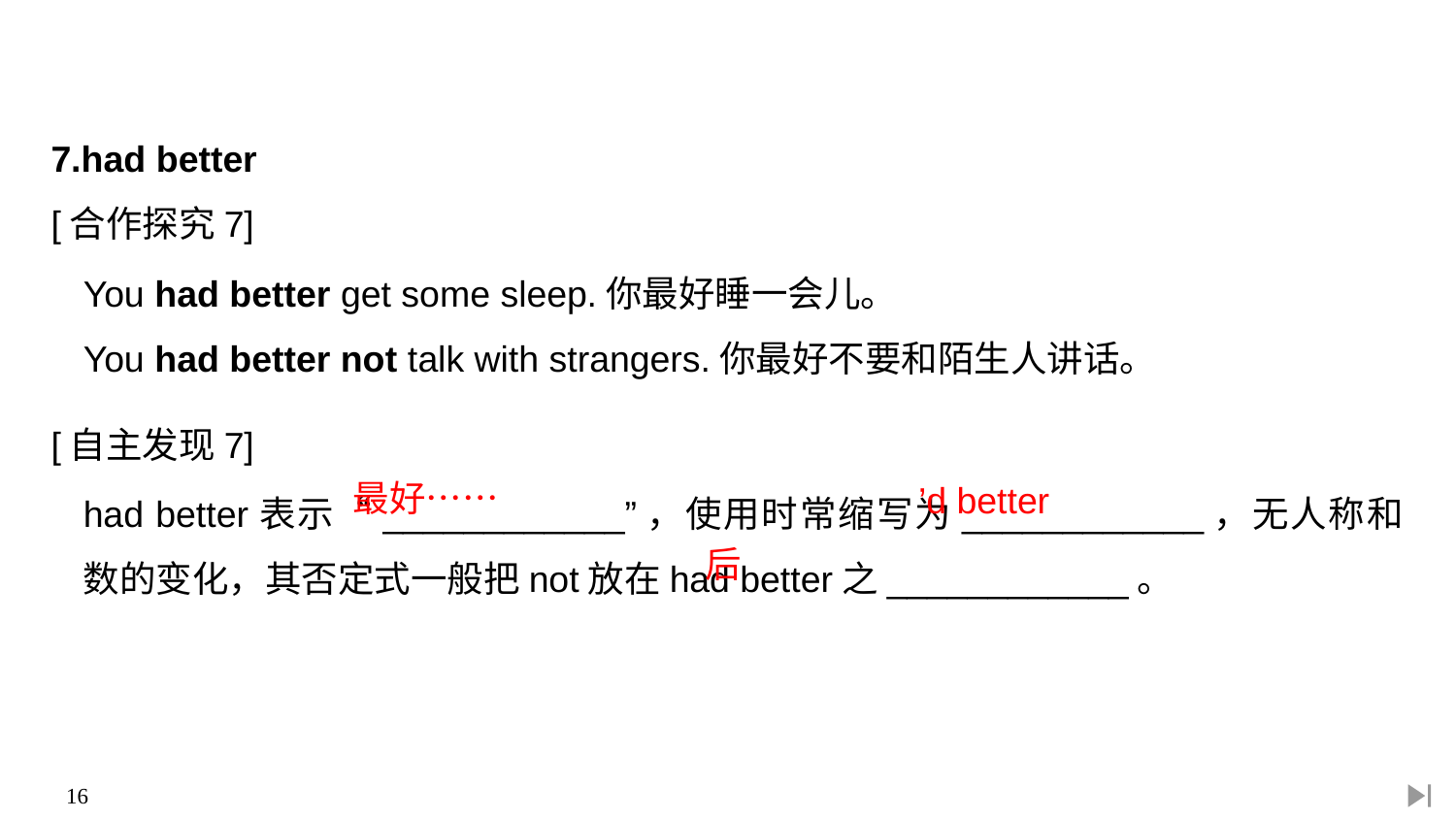

7.had better
[合作探究7]
You had better get some sleep.你最好睡一会儿。
You had better not talk with strangers.你最好不要和陌生人讲话。
[自主发现7]
had better表示“____________”，使用时常缩写为____________，无人称和数的变化，其否定式一般把not放在had better之____________。
最好……
’d better
后